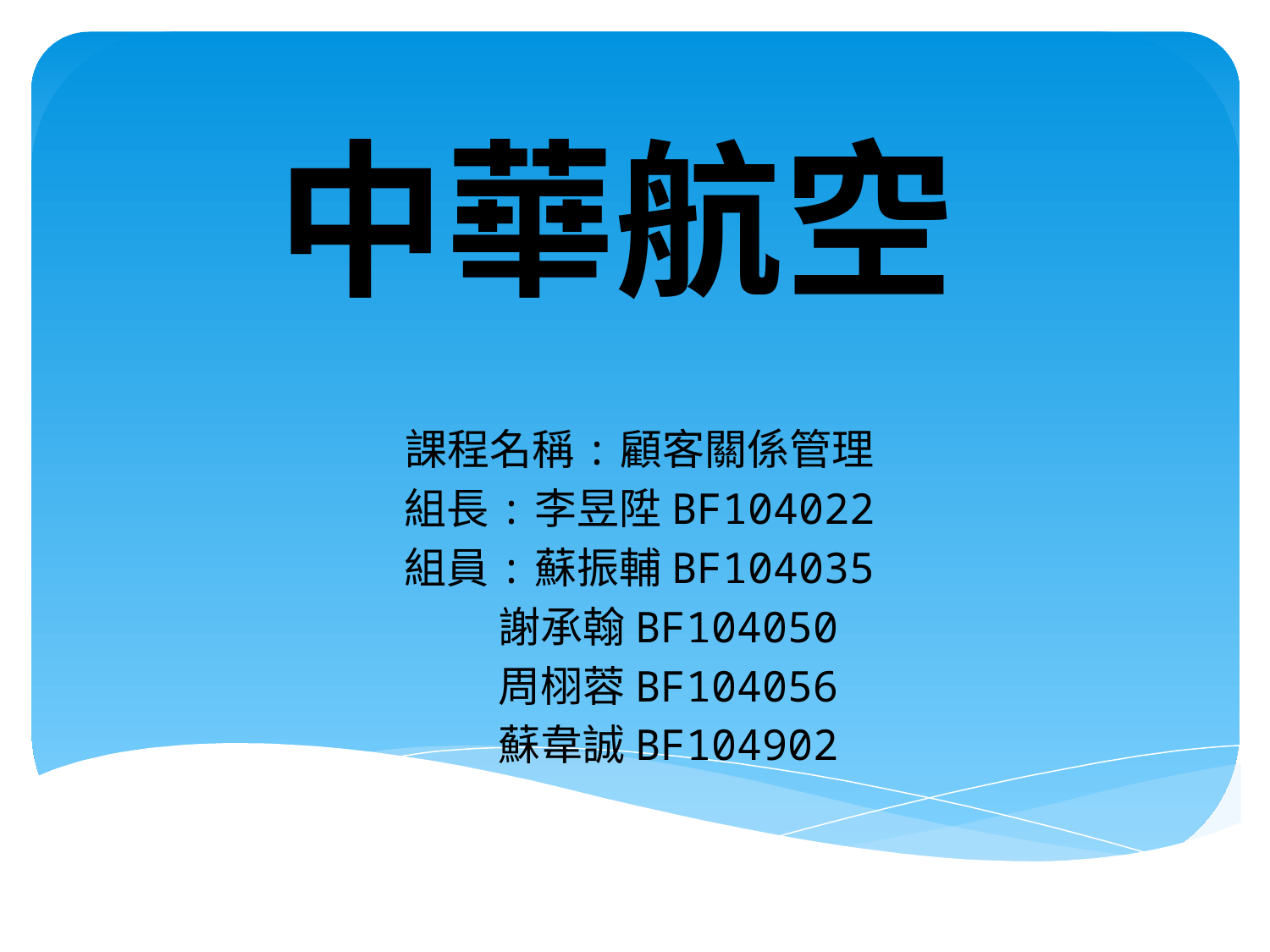

中華航空
課程名稱:顧客關係管理
組長:李昱陞BF104022
組員:蘇振輔BF104035
     謝承翰BF104050
     周栩蓉BF104056
     蘇韋誠BF104902